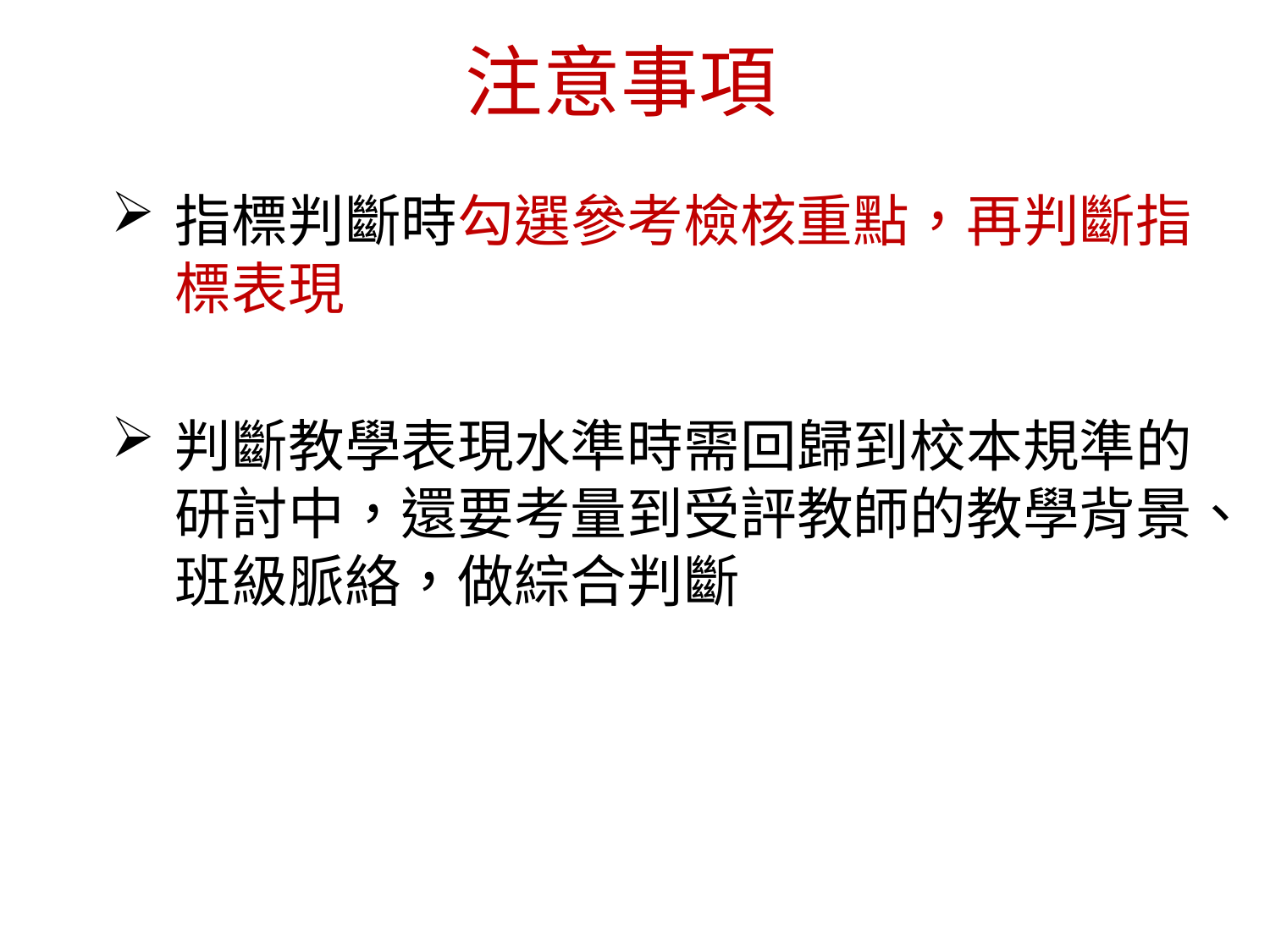

注意事項
指標判斷時勾選參考檢核重點，再判斷指標表現

判斷教學表現水準時需回歸到校本規準的研討中，還要考量到受評教師的教學背景、班級脈絡，做綜合判斷